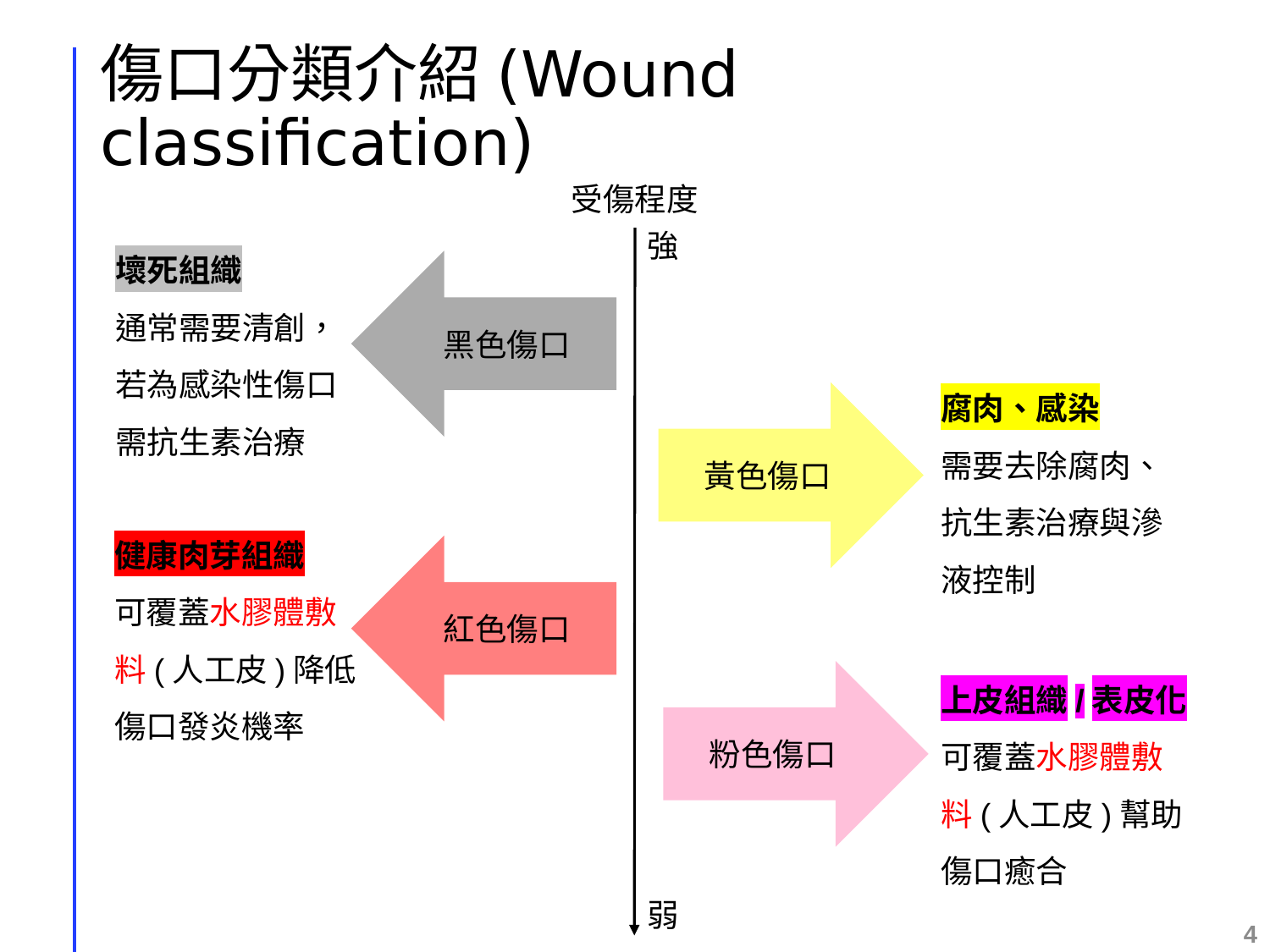

# 傷口分類介紹(Wound classification)
受傷程度
強
壞死組織
通常需要清創，若為感染性傷口需抗生素治療
黑色傷口
黃色傷口
紅色傷口
粉色傷口
腐肉、感染
需要去除腐肉、抗生素治療與滲液控制
健康肉芽組織
可覆蓋水膠體敷料(人工皮)降低傷口發炎機率
上皮組織/表皮化
可覆蓋水膠體敷料(人工皮)幫助傷口癒合
弱
4